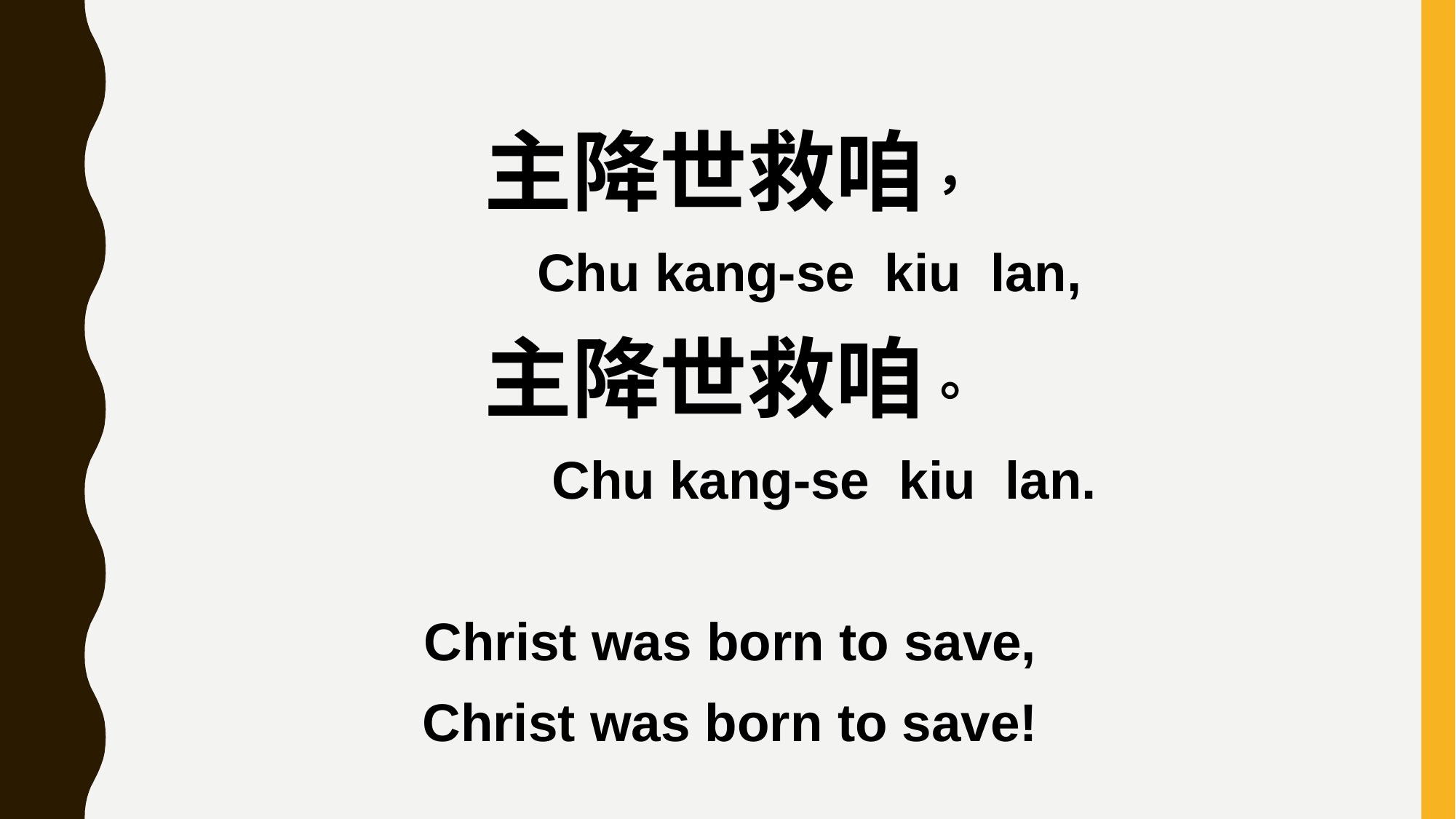

主降世救咱，
                       Chu kang-se  kiu  lan,
主降世救咱。
                        Chu kang-se  kiu  lan.

Christ was born to save,
Christ was born to save!